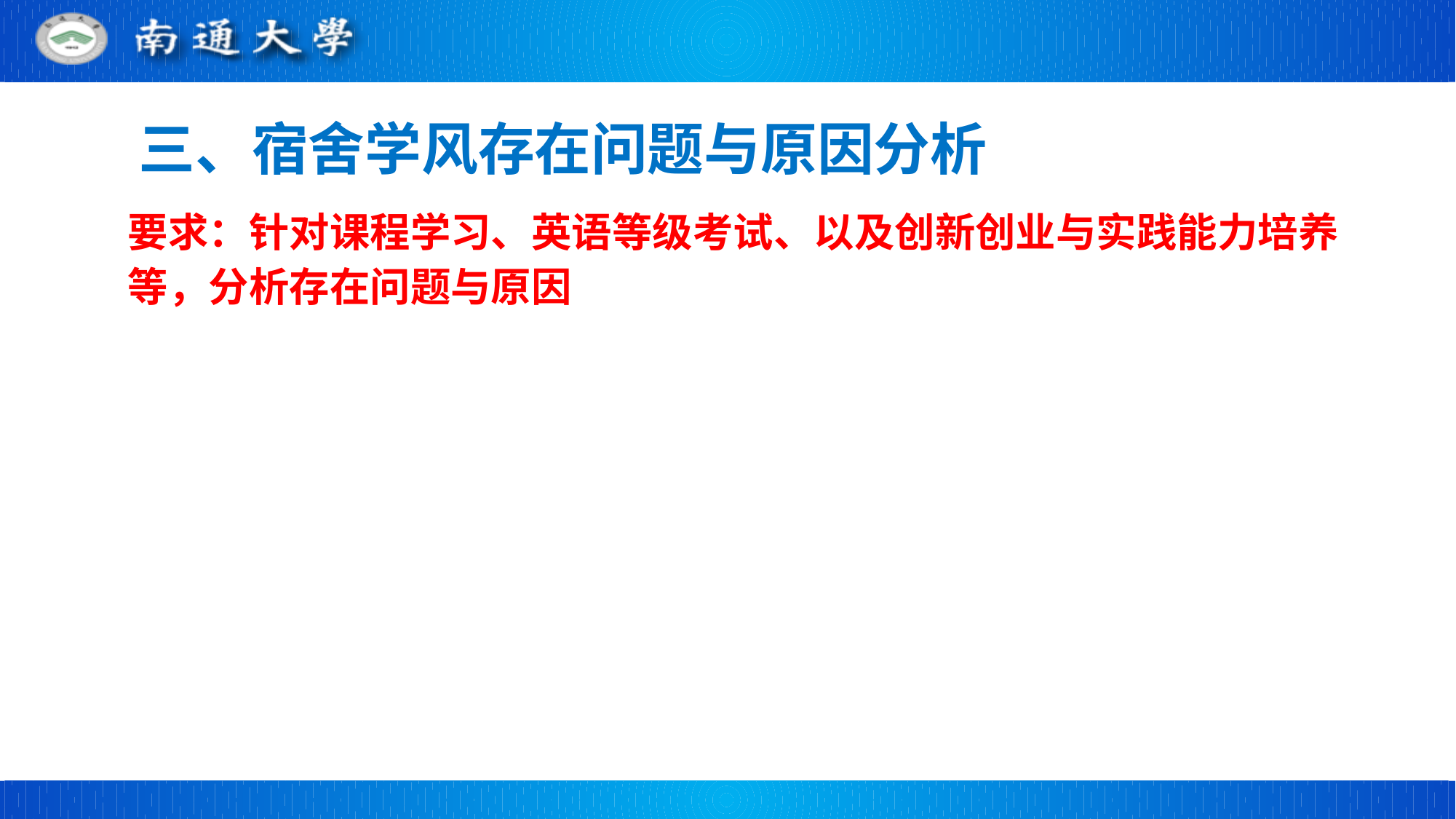

三、宿舍学风存在问题与原因分析

要求：针对课程学习、英语等级考试、以及创新创业与实践能力培养等，分析存在问题与原因